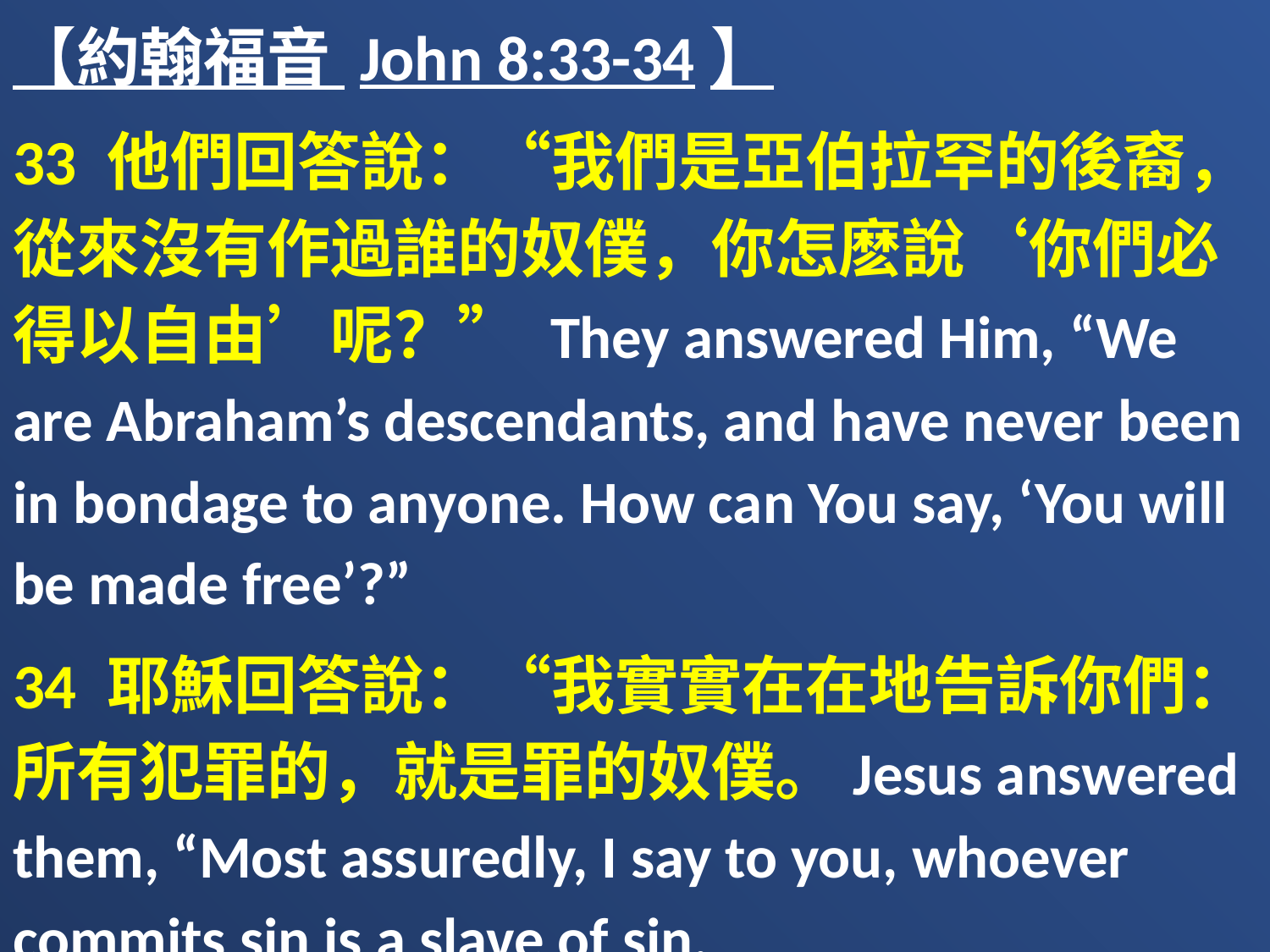

【約翰福音 John 8:33-34】
33 他們回答說：“我們是亞伯拉罕的後裔，從來沒有作過誰的奴僕，你怎麽說‘你們必得以自由’呢？” They answered Him, “We are Abraham’s descendants, and have never been in bondage to anyone. How can You say, ‘You will be made free’?”
34 耶穌回答說：“我實實在在地告訴你們：所有犯罪的，就是罪的奴僕。Jesus answered them, “Most assuredly, I say to you, whoever commits sin is a slave of sin.